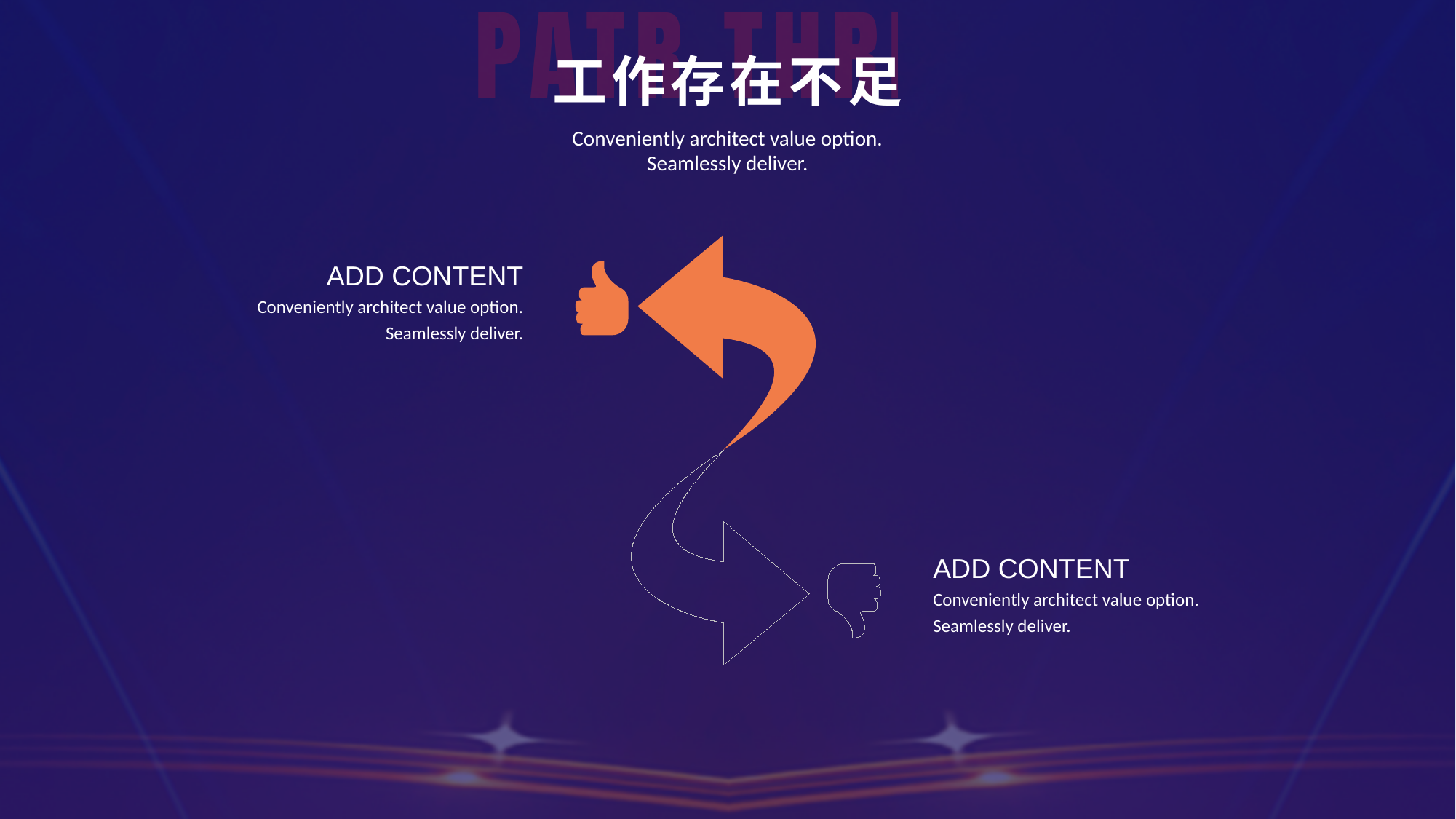

PATR THREE
工作存在不足
Conveniently architect value option. Seamlessly deliver.

ADD CONTENT
Conveniently architect value option. Seamlessly deliver.

ADD CONTENT
Conveniently architect value option. Seamlessly deliver.